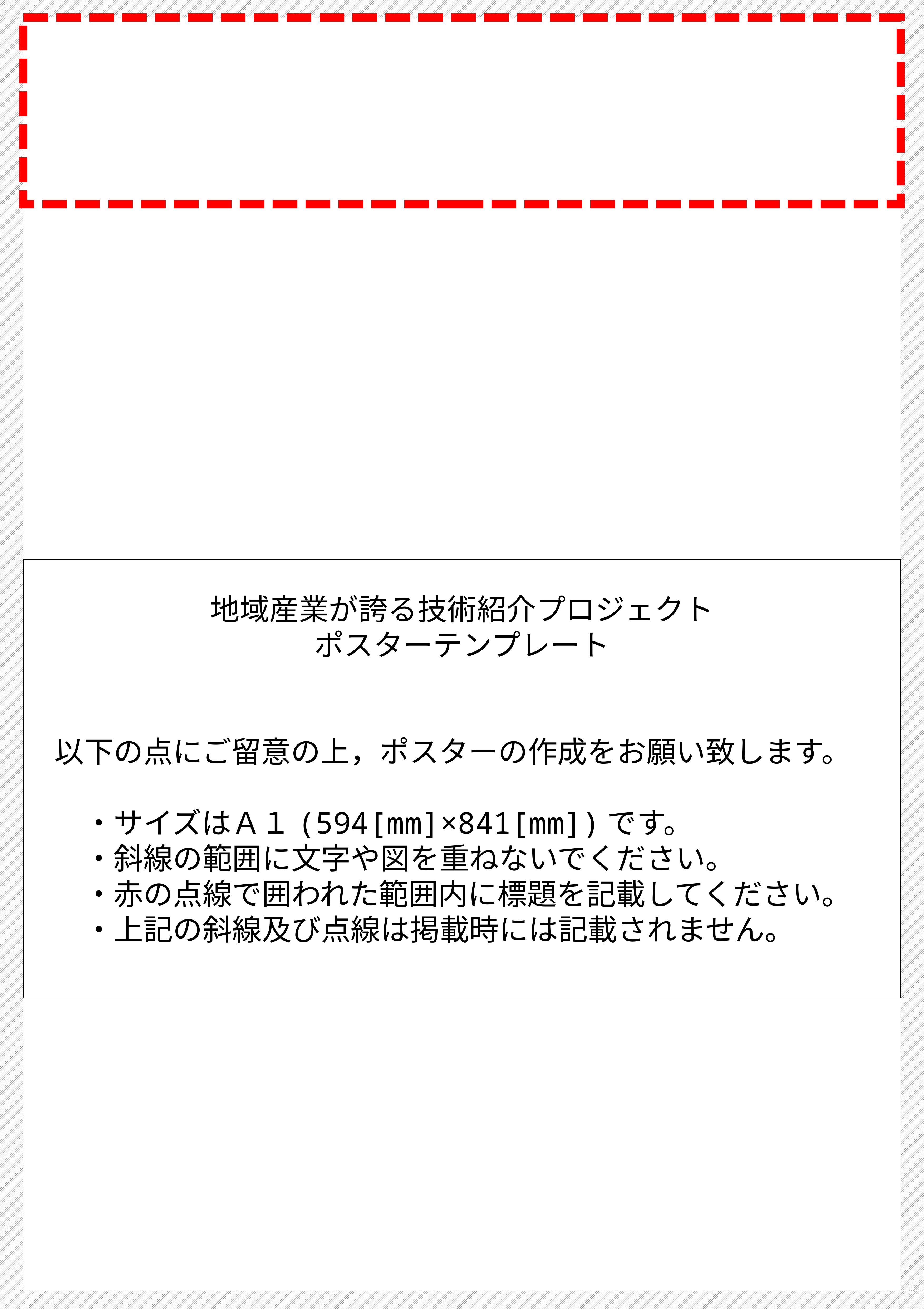

地域産業が誇る技術紹介プロジェクト
ポスターテンプレート

以下の点にご留意の上，ポスターの作成をお願い致します。

　・サイズはＡ１(594[mm]×841[mm])です。
　・斜線の範囲に文字や図を重ねないでください。
　・赤の点線で囲われた範囲内に標題を記載してください。
　・上記の斜線及び点線は掲載時には記載されません。